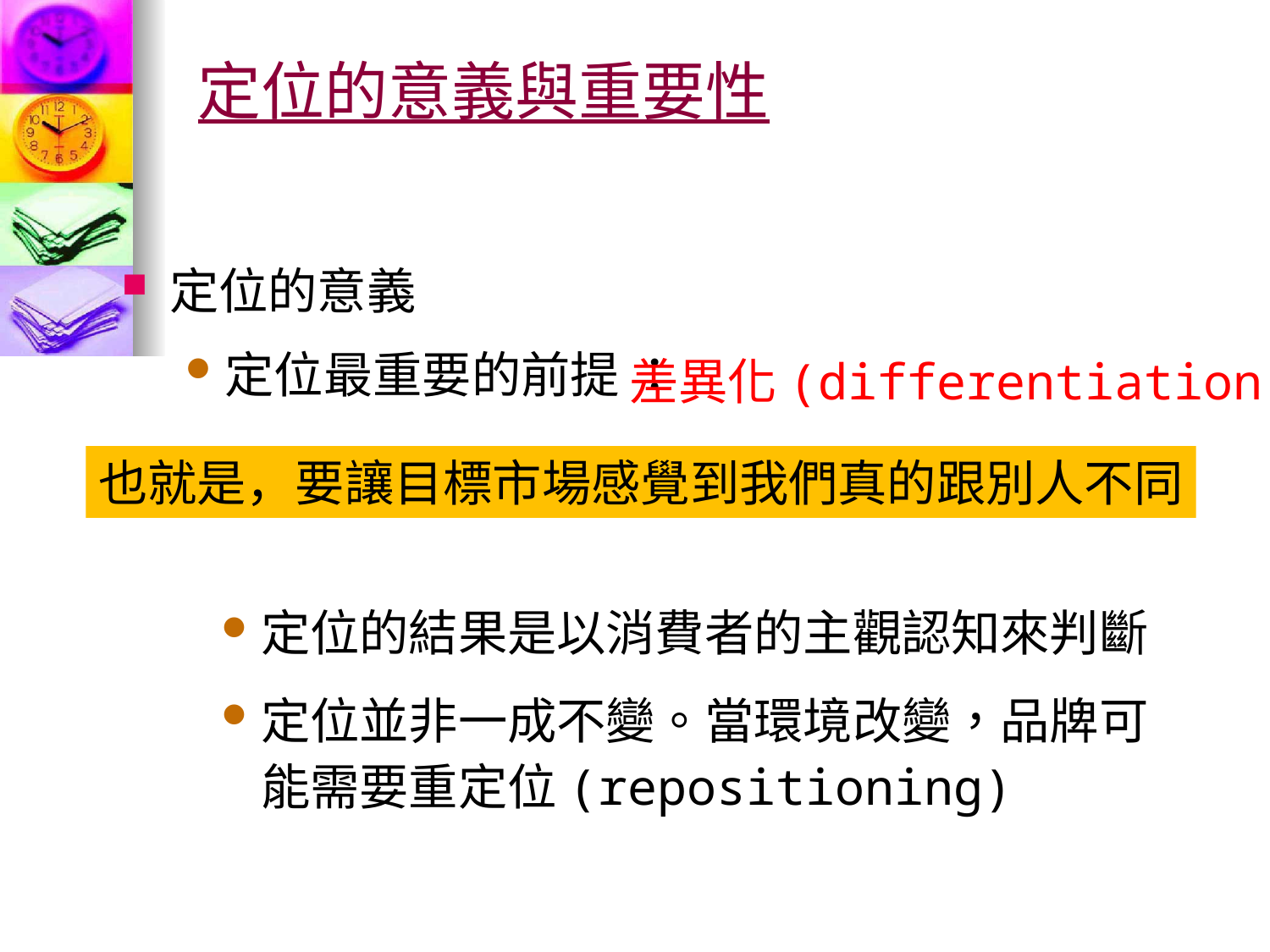

# 定位的意義與重要性
定位的意義
定位最重要的前提 ：
差異化(differentiation)
也就是，要讓目標市場感覺到我們真的跟別人不同
定位的結果是以消費者的主觀認知來判斷
定位並非一成不變。當環境改變，品牌可能需要重定位(repositioning)